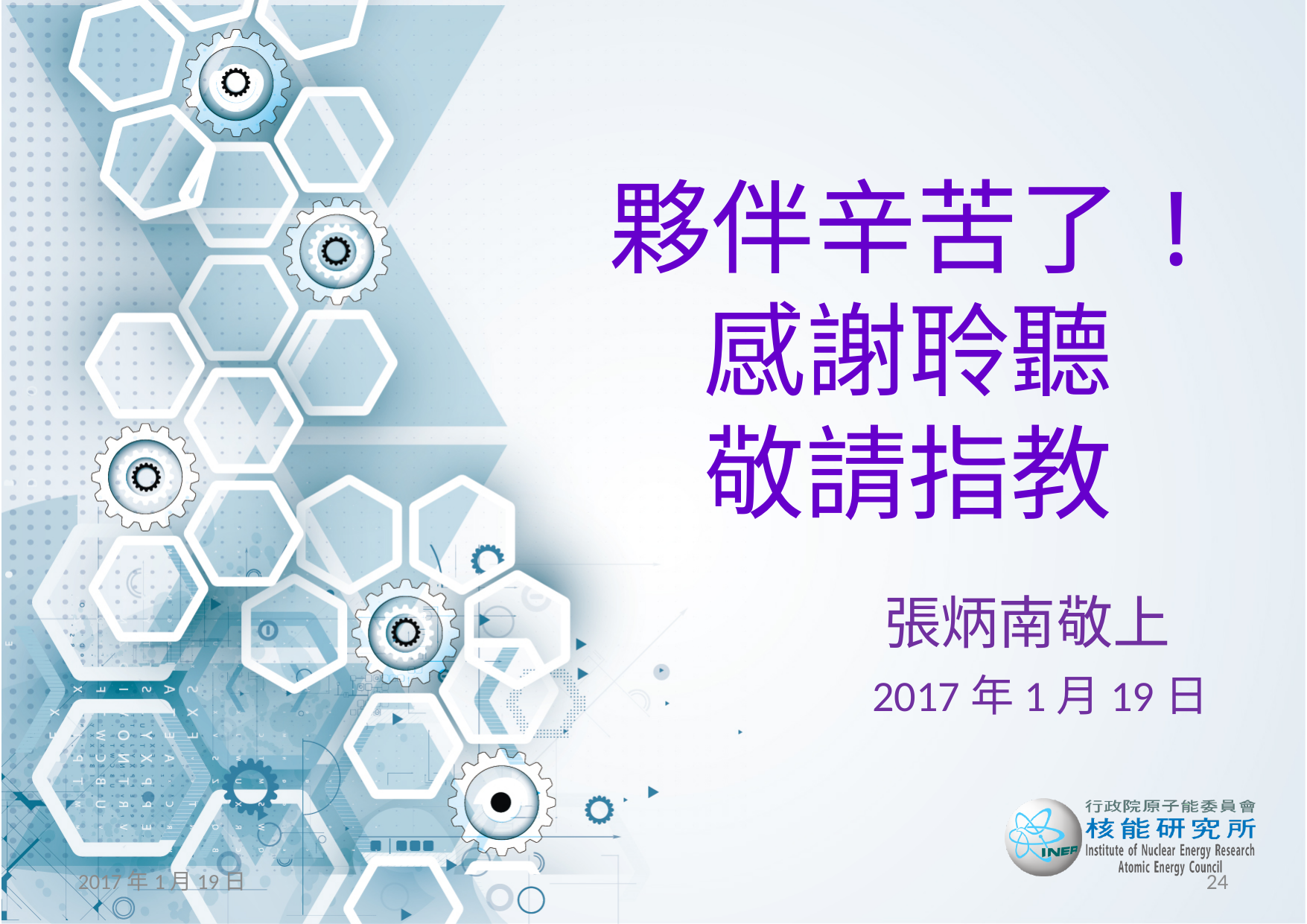

# 夥伴辛苦了! 感謝聆聽 敬請指教
張炳南敬上

2017年1月19日
2017年1月19日
24